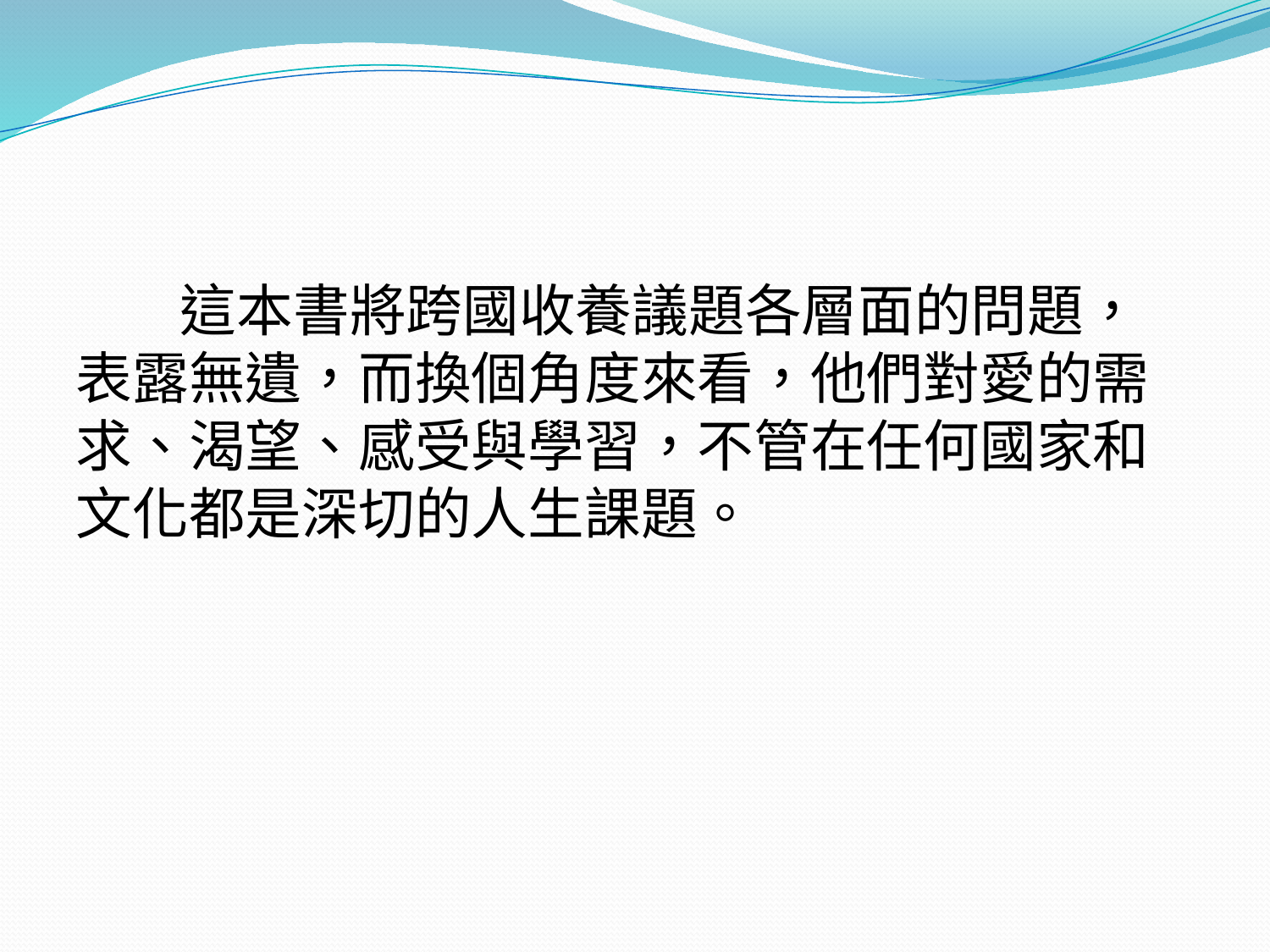

#
         這本書將跨國收養議題各層面的問題，表露無遺，而換個角度來看，他們對愛的需求、渴望、感受與學習，不管在任何國家和文化都是深切的人生課題。